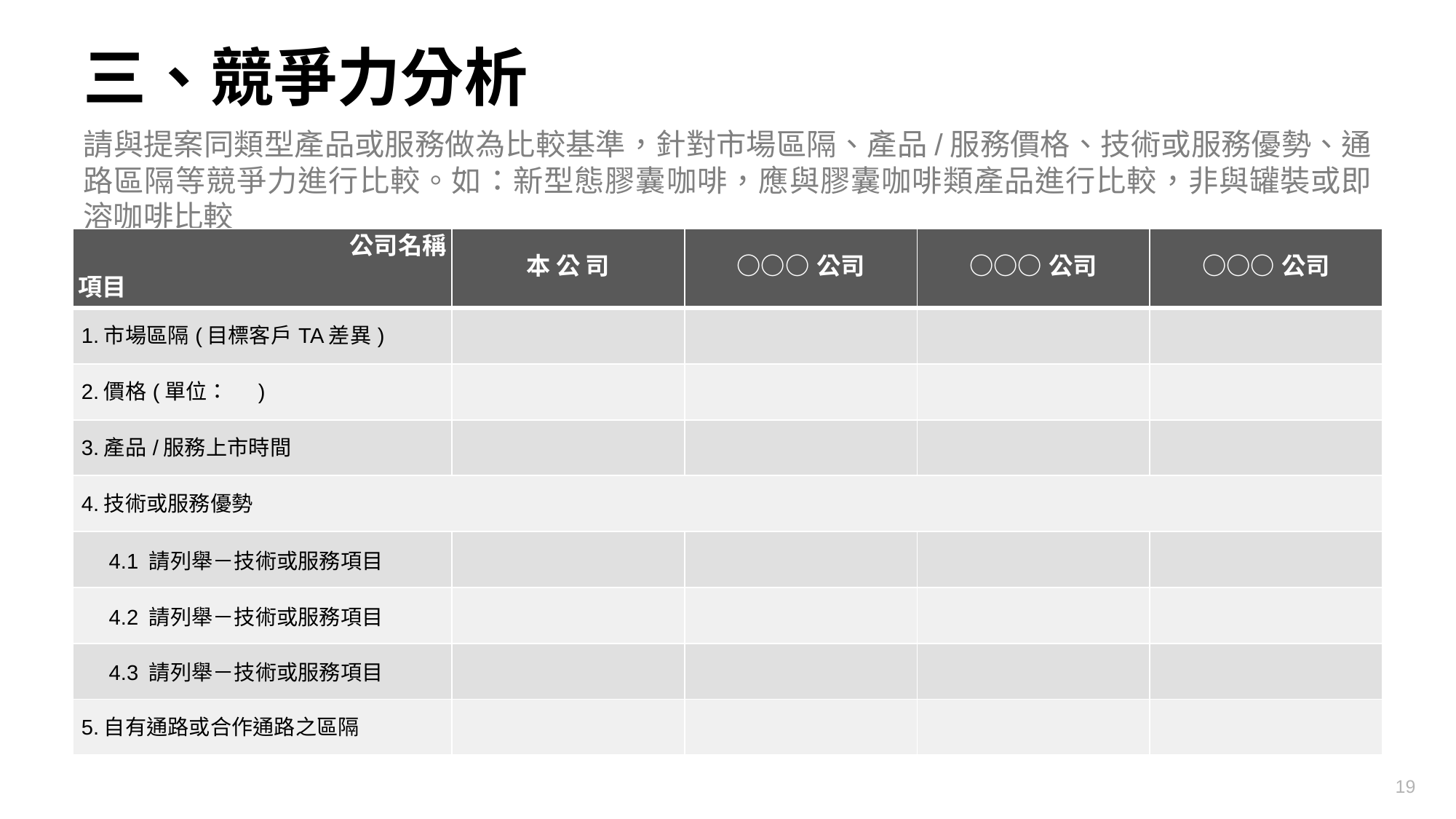

# 三、競爭力分析
請與提案同類型產品或服務做為比較基準，針對市場區隔、產品/服務價格、技術或服務優勢、通路區隔等競爭力進行比較。如：新型態膠囊咖啡，應與膠囊咖啡類產品進行比較，非與罐裝或即溶咖啡比較
| 公司名稱 項目 | 本 公 司 | ○○○公司 | ○○○公司 | ○○○公司 |
| --- | --- | --- | --- | --- |
| 1.市場區隔(目標客戶TA差異) |  |  |  |  |
| 2.價格(單位： ) |  |  |  |  |
| 3.產品/服務上市時間 |  |  |  |  |
| 4.技術或服務優勢 |  |  |  |  |
| 4.1 請列舉－技術或服務項目 |  |  |  |  |
| 4.2 請列舉－技術或服務項目 |  |  |  |  |
| 4.3 請列舉－技術或服務項目 |  |  |  |  |
| 5.自有通路或合作通路之區隔 |  |  |  |  |
19